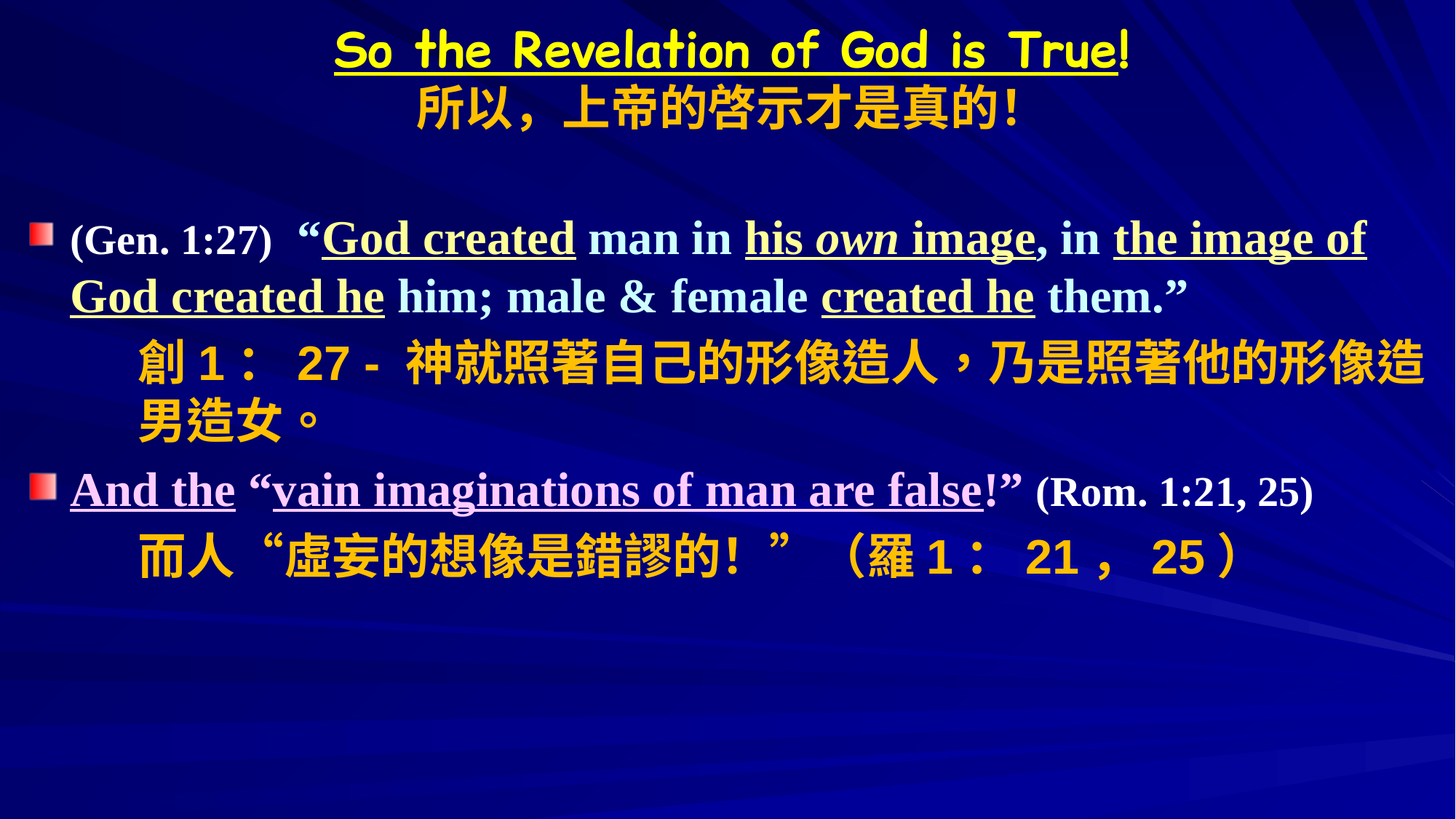

# So the Revelation of God is True! 所以，上帝的啓示才是真的！
(Gen. 1:27)  “God created man in his own image, in the image of God created he him; male & female created he them.”
	創1：27 - 神就照著自己的形像造人，乃是照著他的形像造	男造女。
And the “vain imaginations of man are false!” (Rom. 1:21, 25)
	而人“虛妄的想像是錯謬的！”（羅1：21，25）